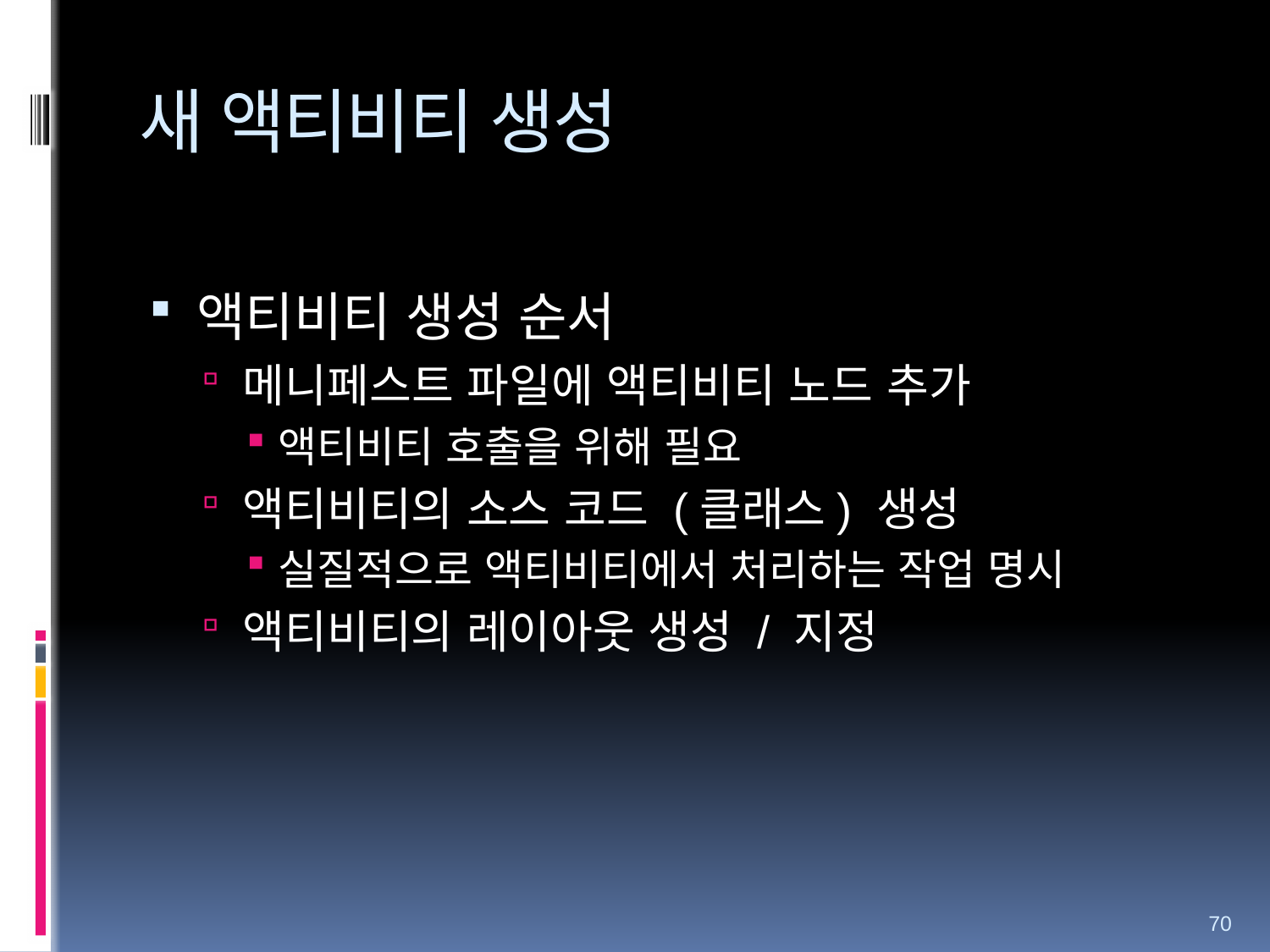

# 새 액티비티 생성
액티비티 생성 순서
메니페스트 파일에 액티비티 노드 추가
액티비티 호출을 위해 필요
액티비티의 소스 코드 (클래스) 생성
실질적으로 액티비티에서 처리하는 작업 명시
액티비티의 레이아웃 생성 / 지정

70